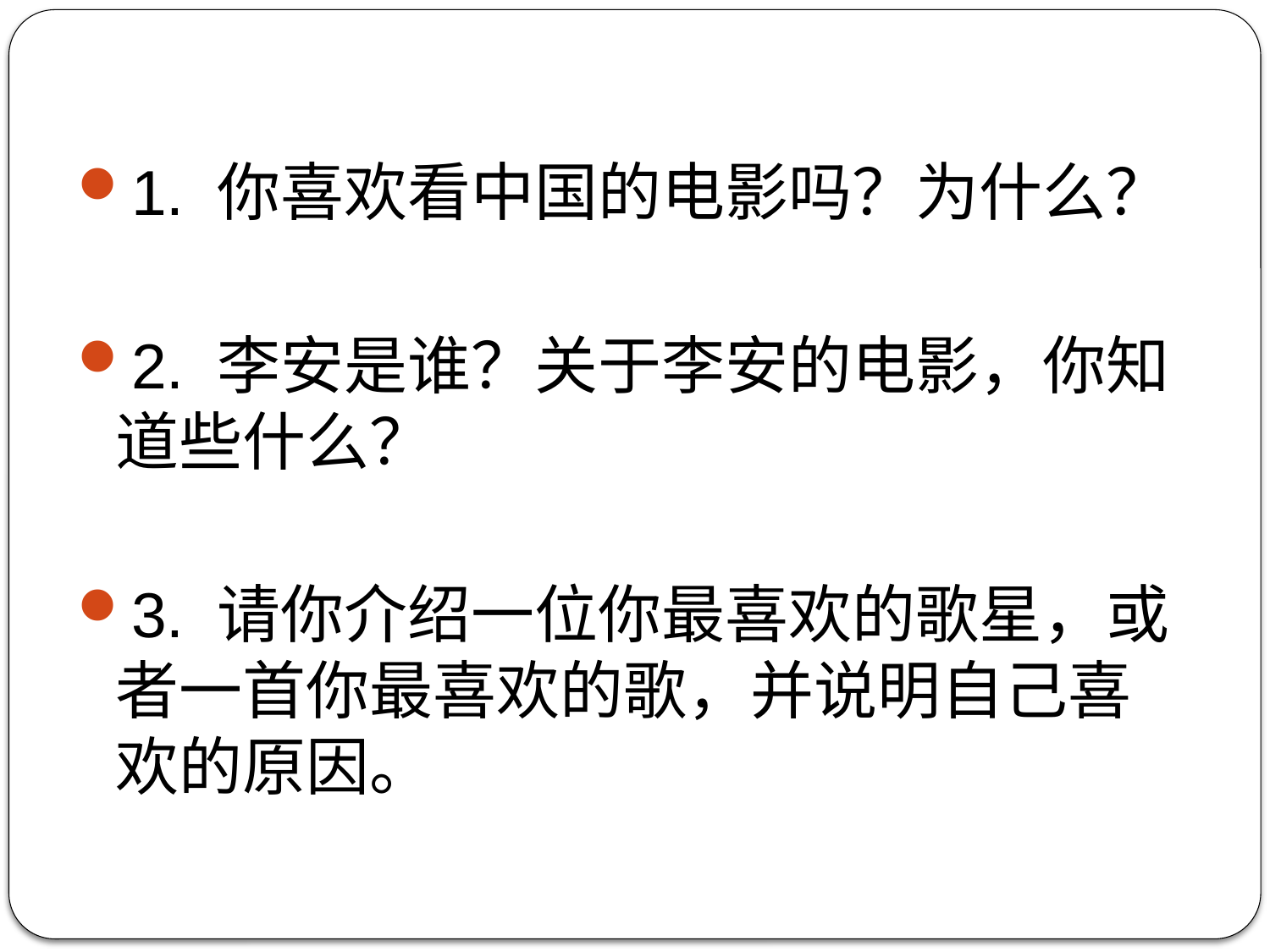

1. 你喜欢看中国的电影吗？为什么？

2. 李安是谁？关于李安的电影，你知道些什么？

3. 请你介绍一位你最喜欢的歌星，或者一首你最喜欢的歌，并说明自己喜欢的原因。